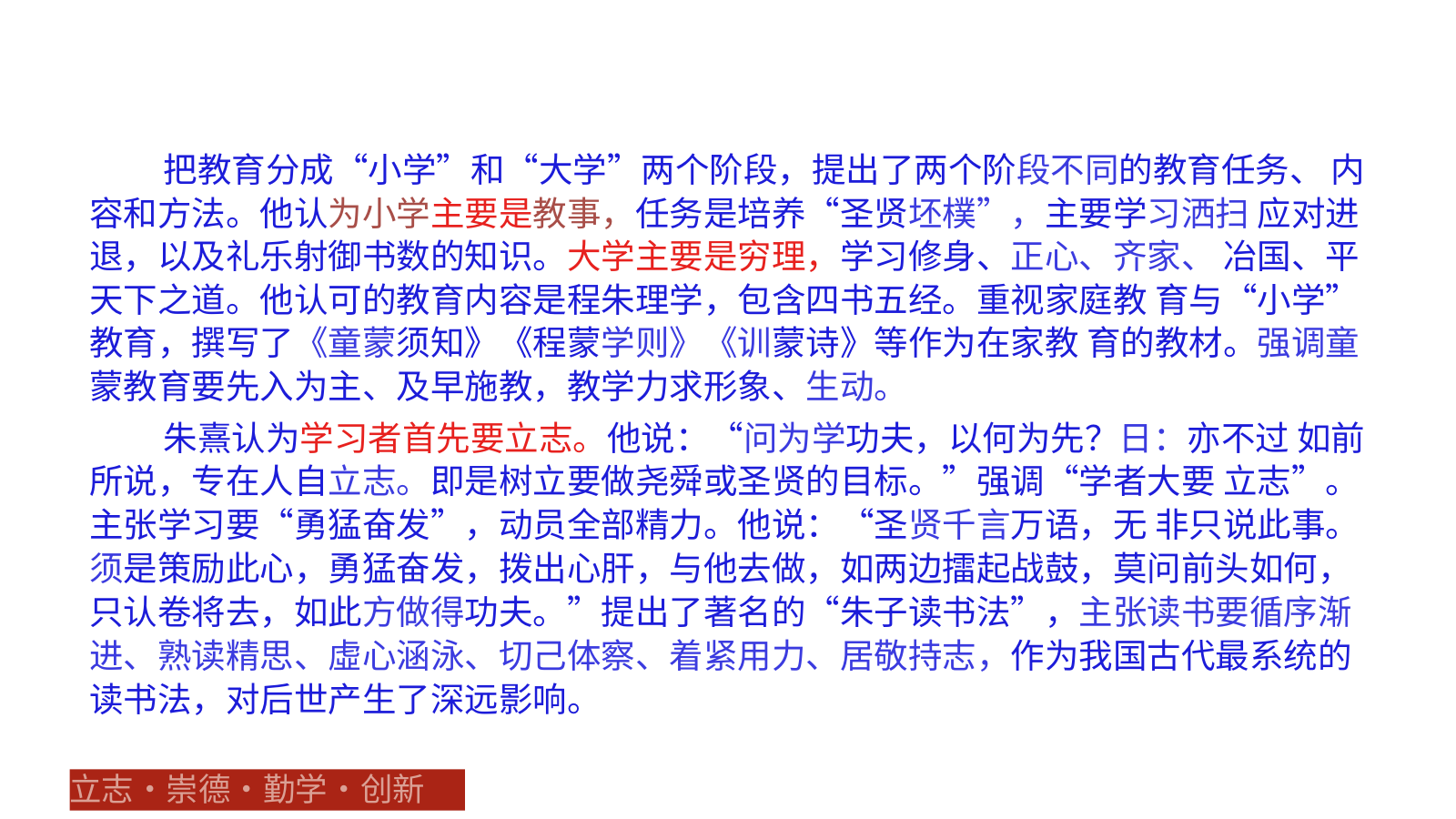

把教育分成“小学”和“大学”两个阶段，提出了两个阶段不同的教育任务、 内容和方法。他认为小学主要是教事，任务是培养“圣贤坯樸”，主要学习洒扫 应对进退，以及礼乐射御书数的知识。大学主要是穷理，学习修身、正心、齐家、 冶国、平天下之道。他认可的教育内容是程朱理学，包含四书五经。重视家庭教 育与“小学”教育，撰写了《童蒙须知》《程蒙学则》《训蒙诗》等作为在家教 育的教材。强调童蒙教育要先入为主、及早施教，教学力求形象、生动。
朱熹认为学习者首先要立志。他说：“问为学功夫，以何为先？日：亦不过 如前所说，专在人自立志。即是树立要做尧舜或圣贤的目标。”强调“学者大要 立志”。主张学习要“勇猛奋发”，动员全部精力。他说：“圣贤千言万语，无 非只说此事。须是策励此心，勇猛奋发，拨出心肝，与他去做，如两边擂起战鼓，莫问前头如何，只认卷将去，如此方做得功夫。”提出了著名的“朱子读书法”，主张读书要循序渐进、熟读精思、虛心涵泳、切己体察、着紧用力、居敬持志，作为我国古代最系统的读书法，对后世产生了深远影响。
立志•崇德•勤学•创新